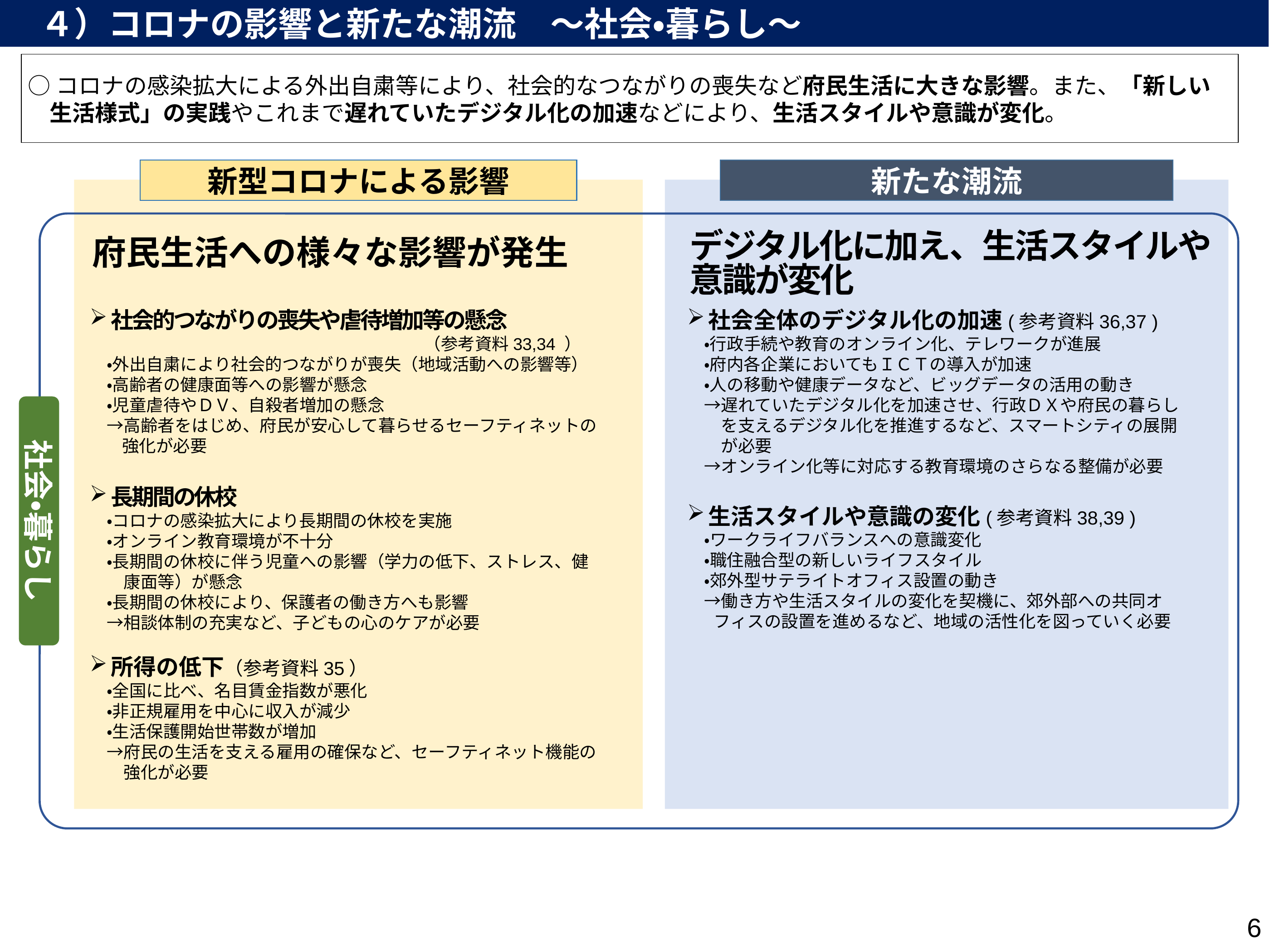

Ｒ2.8.25
企画室
　４）コロナの影響と新たな潮流　〜社会・暮らし〜
○コロナの感染拡大による外出自粛等により、社会的なつながりの喪失など府民生活に大きな影響。また、「新しい生活様式」の実践やこれまで遅れていたデジタル化の加速などにより、生活スタイルや意識が変化。
新型コロナによる影響
新たな潮流

府民生活への様々な影響が発生
デジタル化に加え、生活スタイルや意識が変化
社会的つながりの喪失や虐待増加等の懸念
　　　　　　　　　　　　　　　　　　　　　　（参考資料33,34 ）
　・外出自粛により社会的つながりが喪失（地域活動への影響等）
　・高齢者の健康面等への影響が懸念
　・児童虐待やＤＶ、自殺者増加の懸念
　→高齢者をはじめ、府民が安心して暮らせるセーフティネットの強化が必要

長期間の休校
　・コロナの感染拡大により長期間の休校を実施
　・オンライン教育環境が不十分
　・長期間の休校に伴う児童への影響（学力の低下、ストレス、健
　　康面等）が懸念
　・長期間の休校により、保護者の働き方へも影響
　→相談体制の充実など、子どもの心のケアが必要

所得の低下（参考資料35）
　・全国に比べ、名目賃金指数が悪化
　・非正規雇用を中心に収入が減少
　・生活保護開始世帯数が増加
　→府民の生活を支える雇用の確保など、セーフティネット機能の強化が必要
社会全体のデジタル化の加速(参考資料36,37 )
　・行政手続や教育のオンライン化、テレワークが進展
　・府内各企業においてもＩＣＴの導入が加速
　・人の移動や健康データなど、ビッグデータの活用の動き
　→遅れていたデジタル化を加速させ、行政ＤＸや府民の暮らしを支えるデジタル化を推進するなど、スマートシティの展開が必要
　→オンライン化等に対応する教育環境のさらなる整備が必要

生活スタイルや意識の変化(参考資料38,39 )
　・ワークライフバランスへの意識変化
　・職住融合型の新しいライフスタイル
　・郊外型サテライトオフィス設置の動き
　→働き方や生活スタイルの変化を契機に、郊外部への共同オフィスの設置を進めるなど、地域の活性化を図っていく必要
社会・暮らし
6